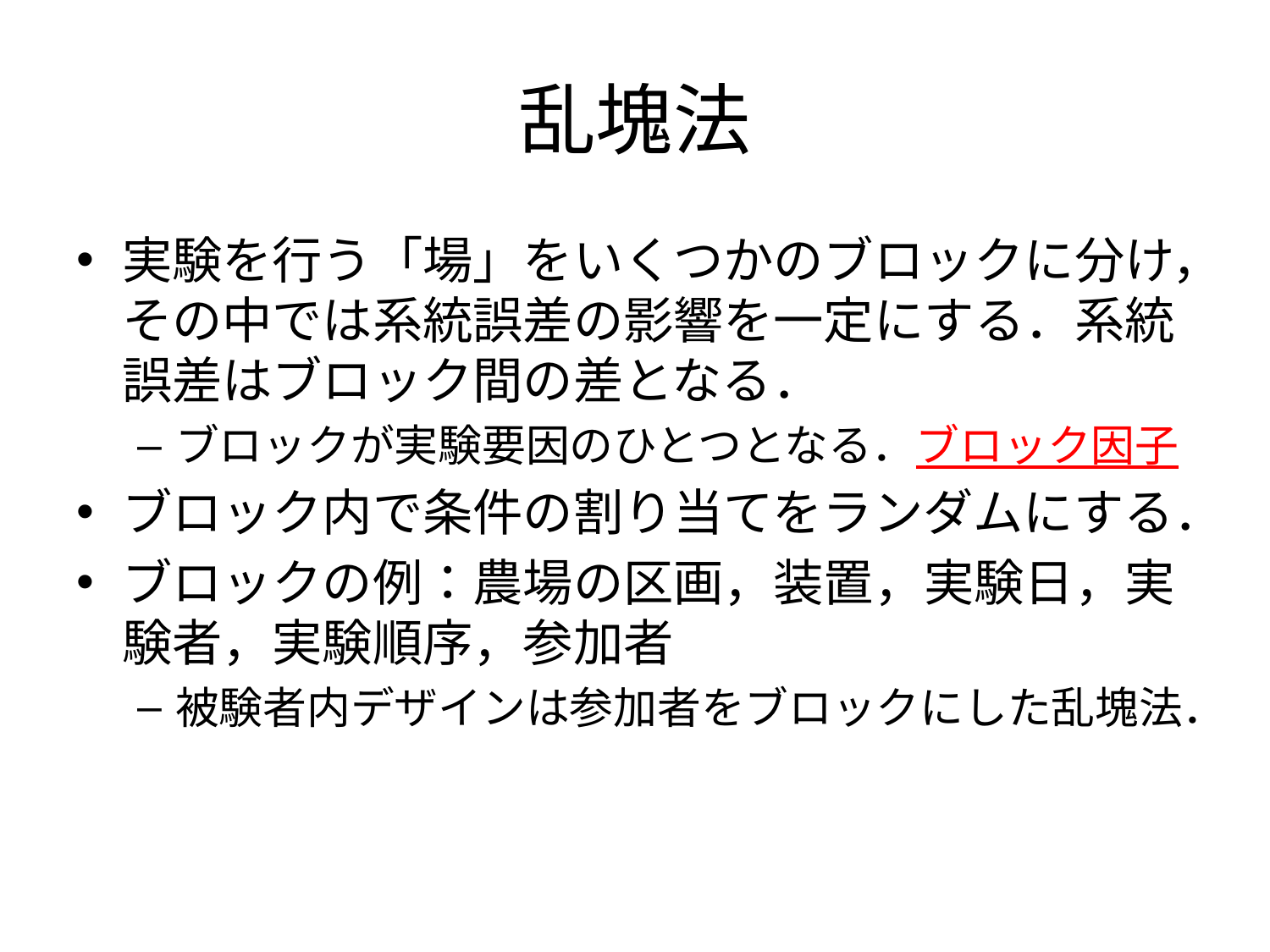

# 乱塊法
実験を行う「場」をいくつかのブロックに分け，その中では系統誤差の影響を一定にする．系統誤差はブロック間の差となる．
ブロックが実験要因のひとつとなる．ブロック因子
ブロック内で条件の割り当てをランダムにする．
ブロックの例：農場の区画，装置，実験日，実験者，実験順序，参加者
被験者内デザインは参加者をブロックにした乱塊法．